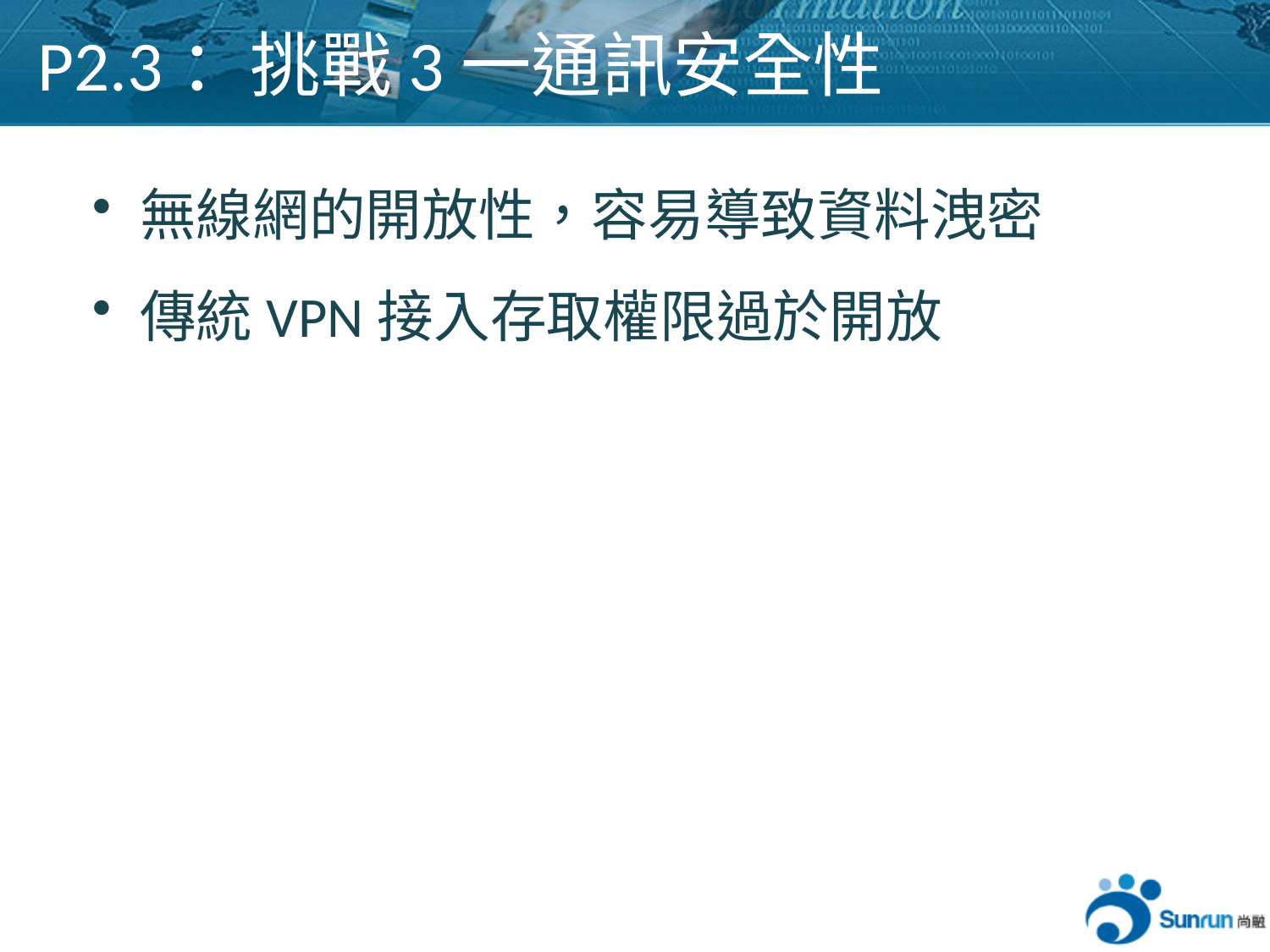

P2.3：挑戰3一通訊安全性
無線網的開放性，容易導致資料洩密
傳統VPN接入存取權限過於開放